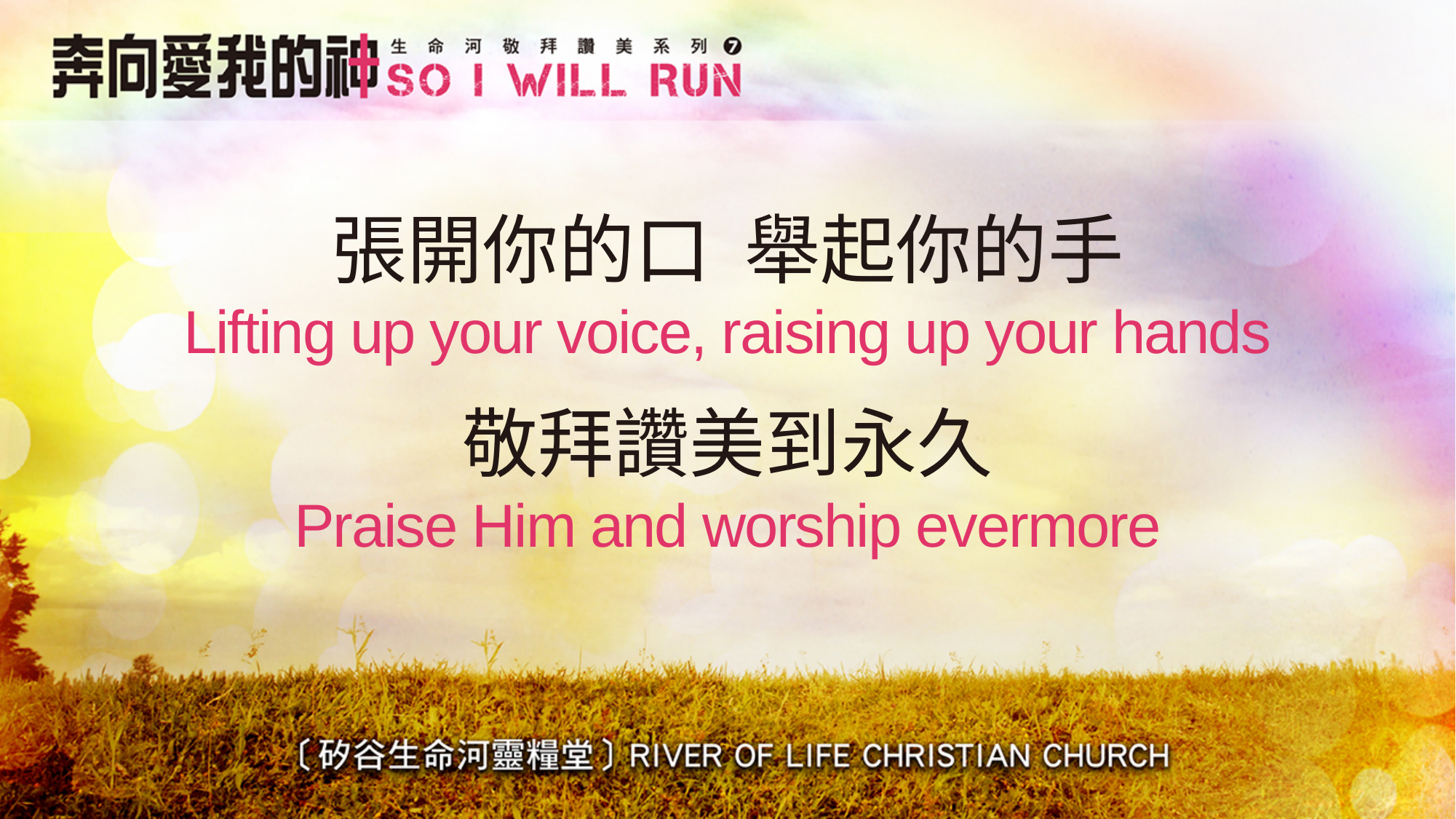

# 張開你的口  舉起你的手 Lifting up your voice, raising up your hands
敬拜讚美到永久
Praise Him and worship evermore